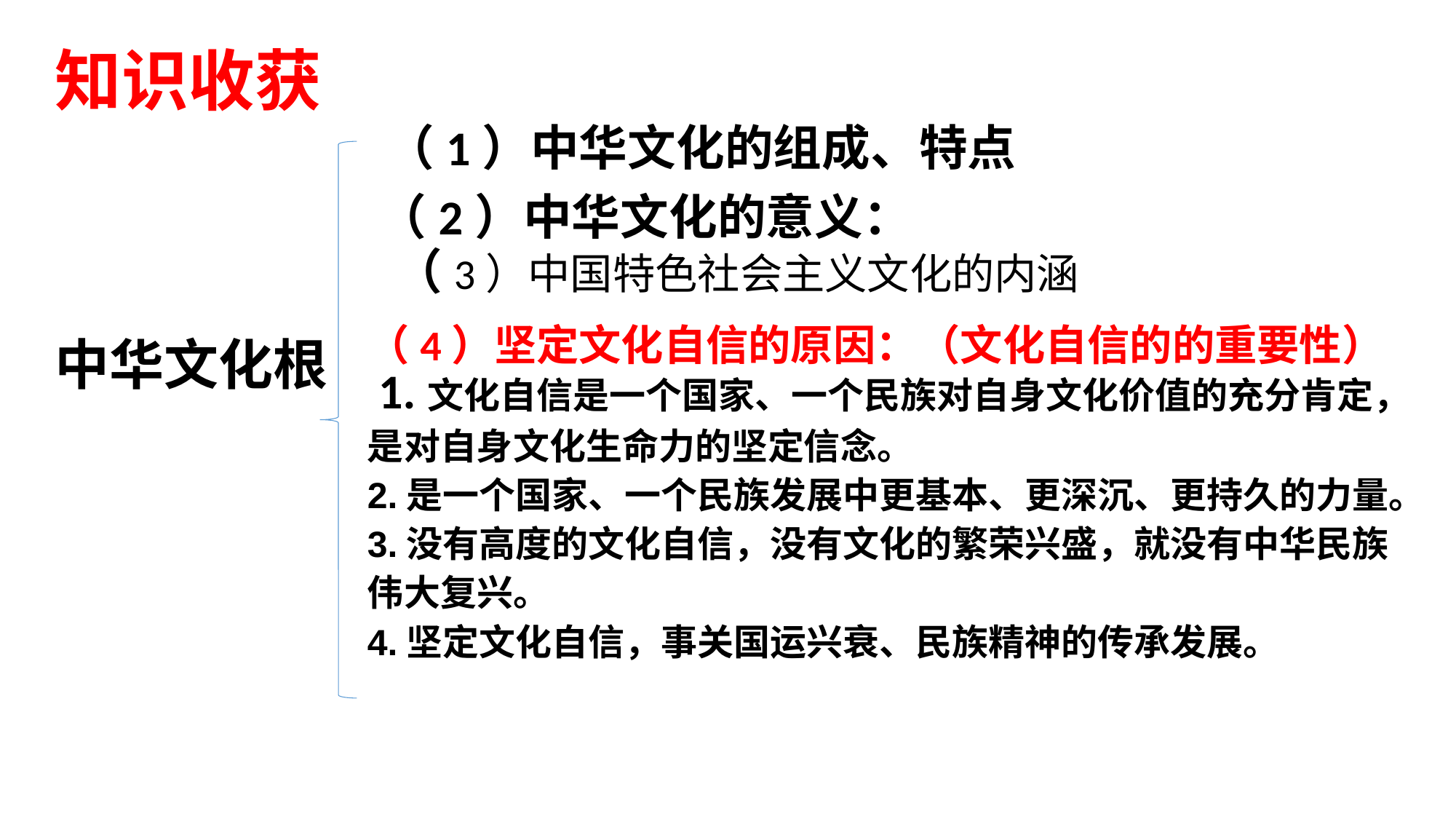

知识收获
（1）中华文化的组成、特点

（2）中华文化的意义：

  （3）中国特色社会主义文化的内涵

（4）坚定文化自信的原因：（文化自信的的重要性）
 1.文化自信是一个国家、一个民族对自身文化价值的充分肯定，是对自身文化生命力的坚定信念。
2.是一个国家、一个民族发展中更基本、更深沉、更持久的力量。
3.没有高度的文化自信，没有文化的繁荣兴盛，就没有中华民族伟大复兴。
4.坚定文化自信，事关国运兴衰、民族精神的传承发展。

中华文化根